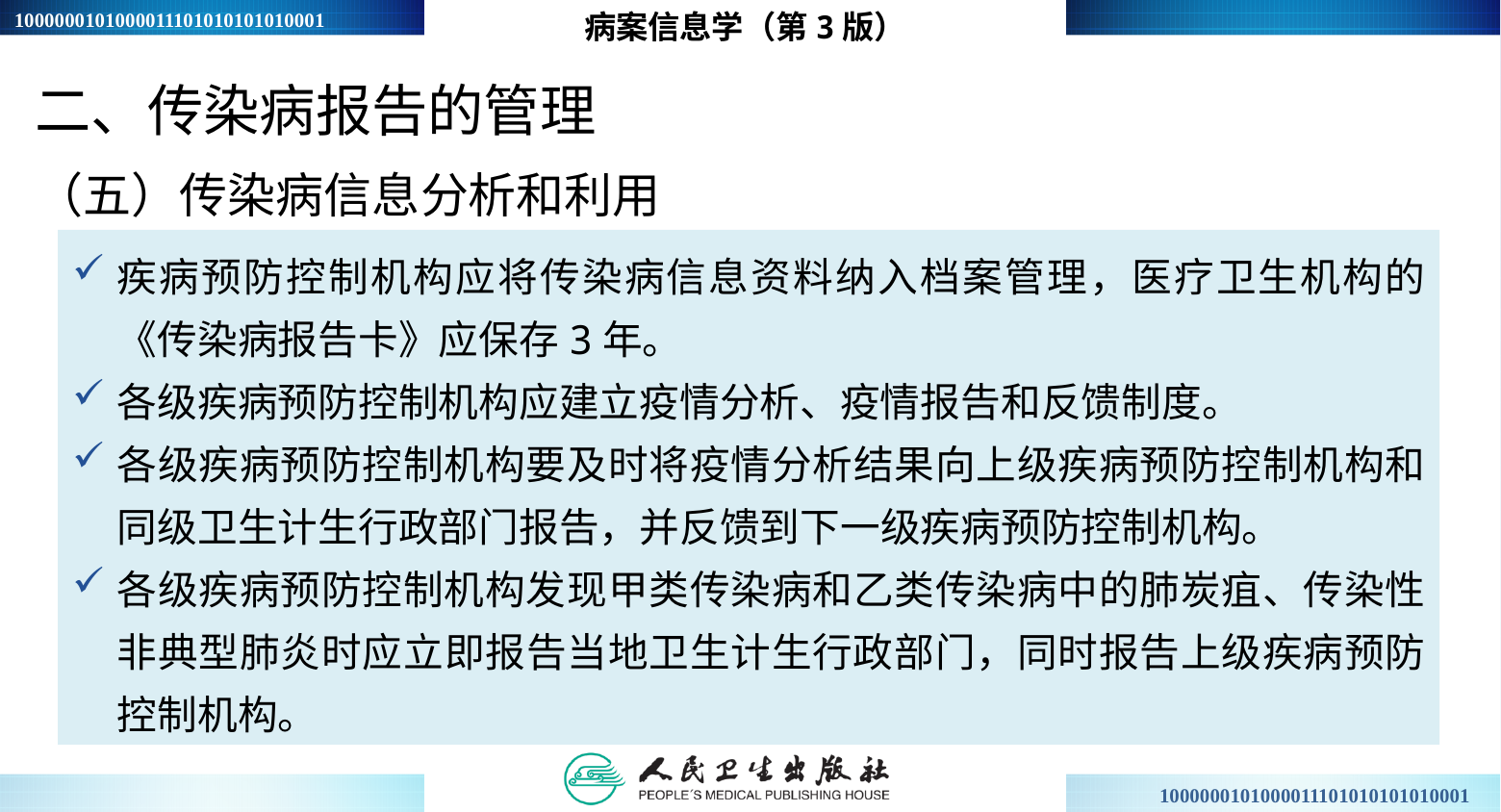

病案信息学（第3版）
二、传染病报告的管理
（五）传染病信息分析和利用
疾病预防控制机构应将传染病信息资料纳入档案管理，医疗卫生机构的《传染病报告卡》应保存3年。
各级疾病预防控制机构应建立疫情分析、疫情报告和反馈制度。
各级疾病预防控制机构要及时将疫情分析结果向上级疾病预防控制机构和同级卫生计生行政部门报告，并反馈到下一级疾病预防控制机构。
各级疾病预防控制机构发现甲类传染病和乙类传染病中的肺炭疽、传染性非典型肺炎时应立即报告当地卫生计生行政部门，同时报告上级疾病预防控制机构。